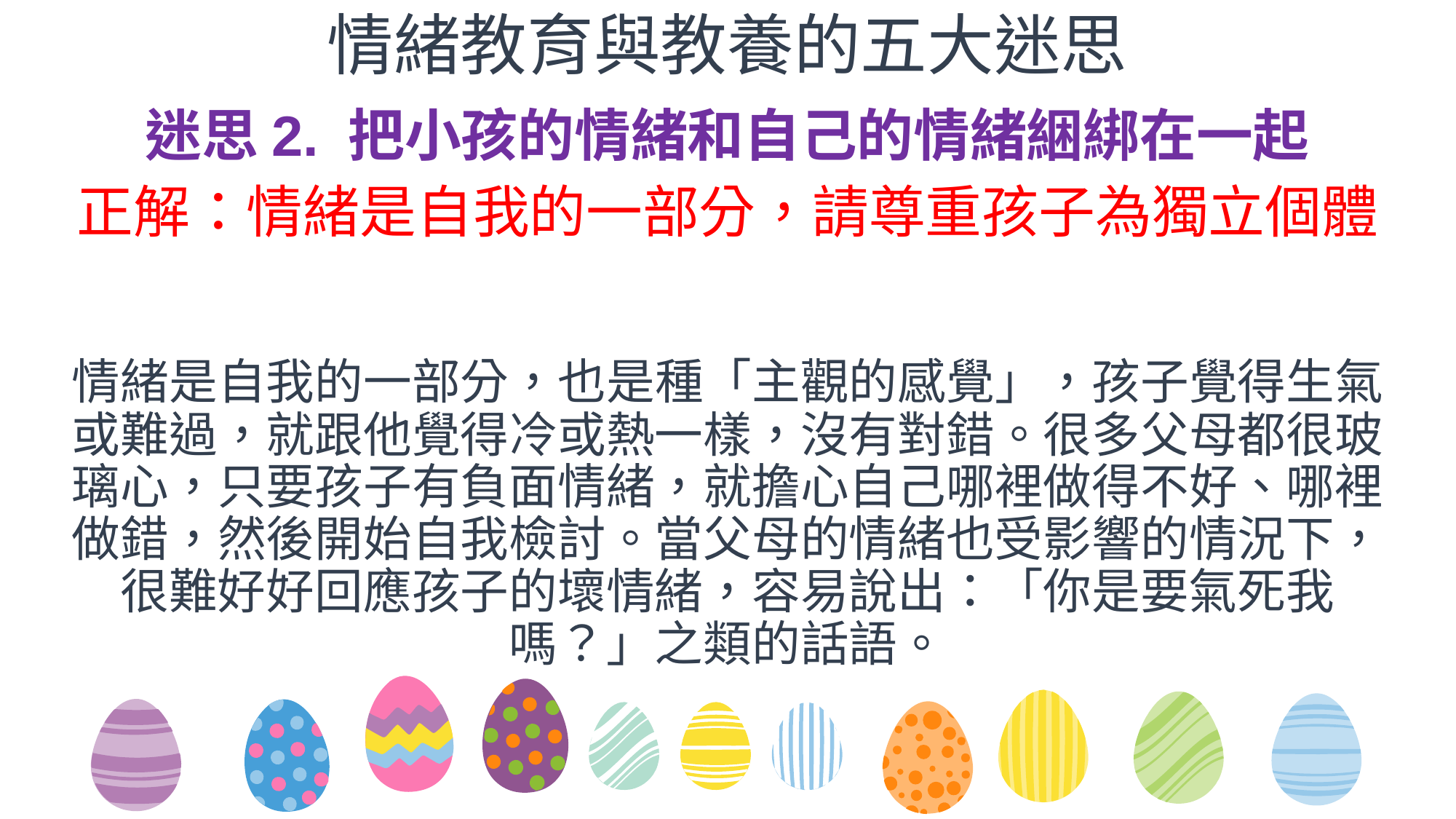

情緒教育與教養的五大迷思

迷思2. 把小孩的情緒和自己的情緒綑綁在一起
正解：情緒是自我的一部分，請尊重孩子為獨立個體

情緒是自我的一部分，也是種「主觀的感覺」，孩子覺得生氣或難過，就跟他覺得冷或熱一樣，沒有對錯。很多父母都很玻璃心，只要孩子有負面情緒，就擔心自己哪裡做得不好、哪裡做錯，然後開始自我檢討。當父母的情緒也受影響的情況下，很難好好回應孩子的壞情緒，容易說出：「你是要氣死我嗎？」之類的話語。